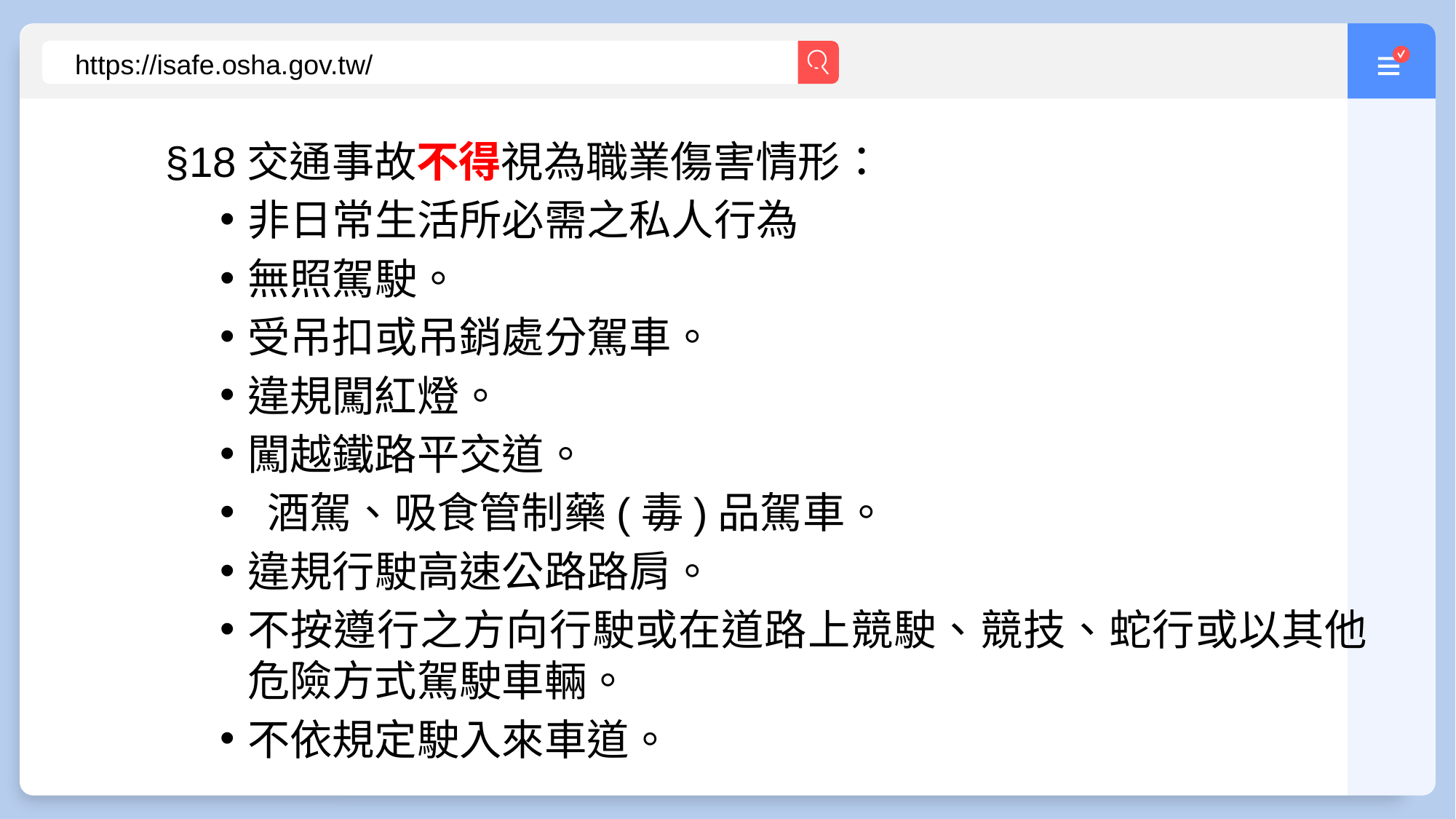

https://isafe.osha.gov.tw/
§18交通事故不得視為職業傷害情形：
非日常生活所必需之私人行為
無照駕駛。
受吊扣或吊銷處分駕車。
違規闖紅燈。
闖越鐵路平交道。
 酒駕、吸食管制藥(毒)品駕車。
違規行駛高速公路路肩。
不按遵行之方向行駛或在道路上競駛、競技、蛇行或以其他危險方式駕駛車輛。
不依規定駛入來車道。